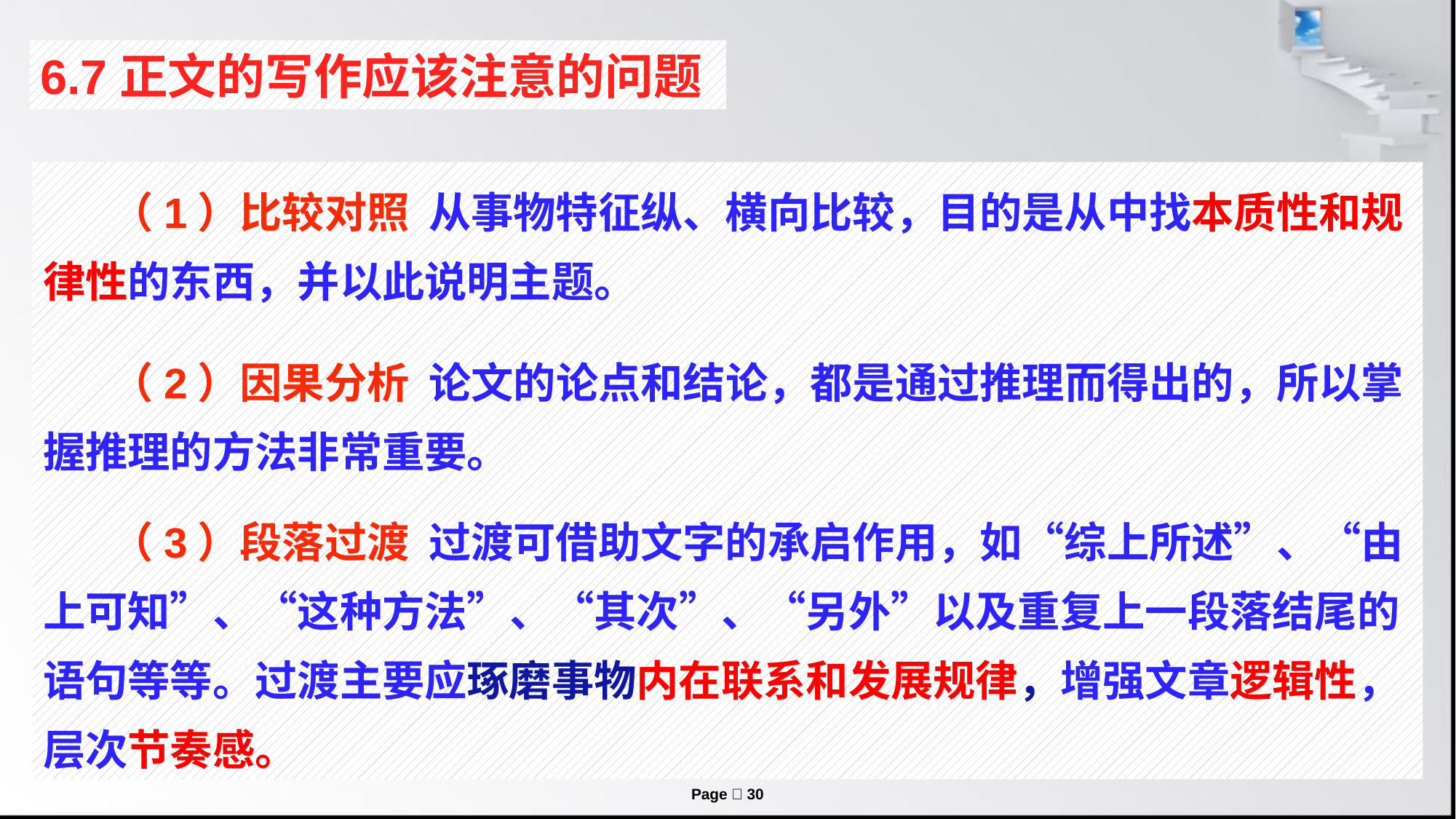

6.7正文的写作应该注意的问题
      （1）比较对照  从事物特征纵、横向比较，目的是从中找本质性和规律性的东西，并以此说明主题。
      （2）因果分析  论文的论点和结论，都是通过推理而得出的，所以掌握推理的方法非常重要。
      （3）段落过渡  过渡可借助文字的承启作用，如“综上所述”、“由上可知”、“这种方法”、“其次”、“另外”以及重复上一段落结尾的语句等等。过渡主要应琢磨事物内在联系和发展规律，增强文章逻辑性，层次节奏感。